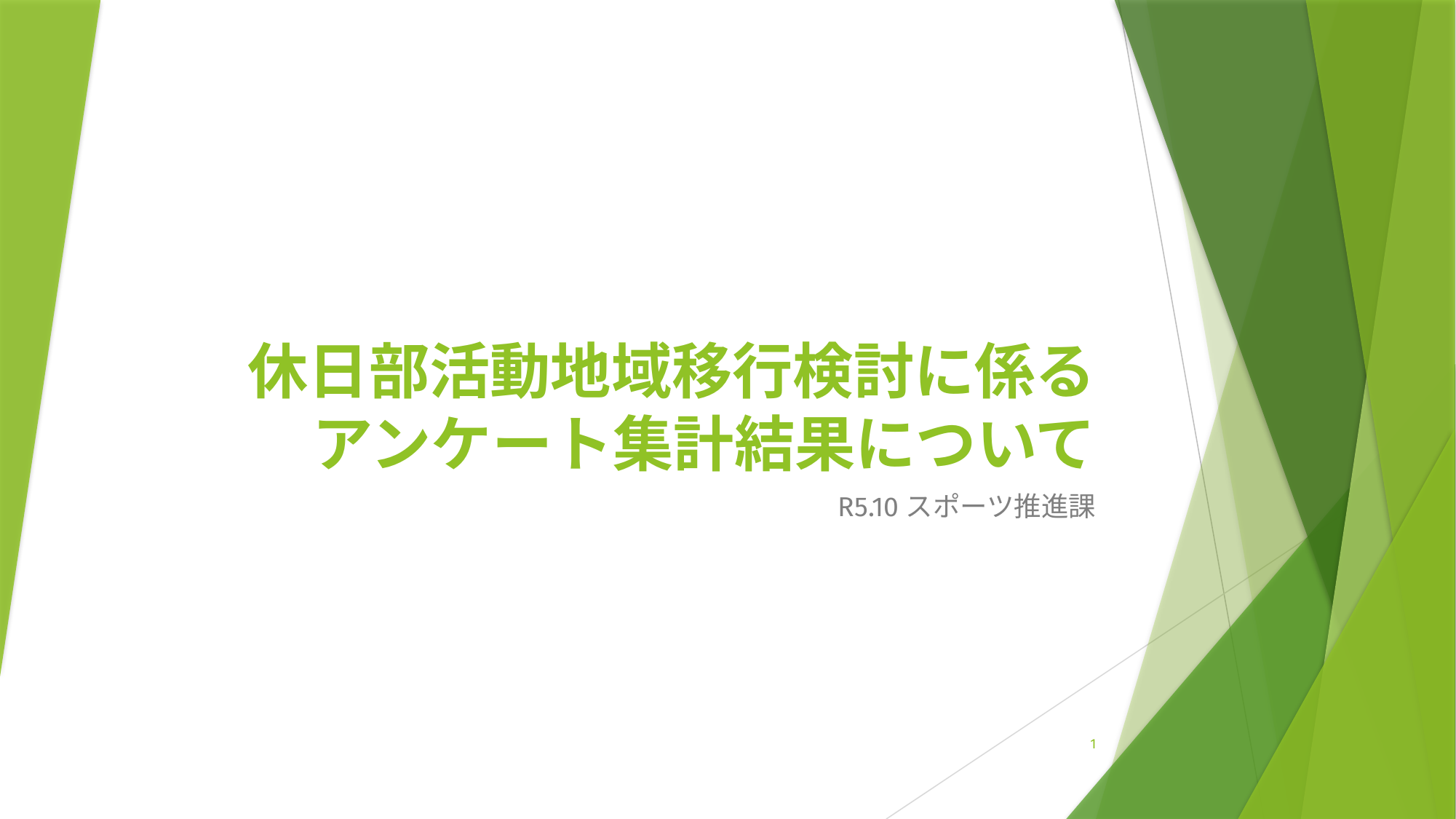

# 休日部活動地域移行検討に係るアンケート集計結果について
R5.10スポーツ推進課
1